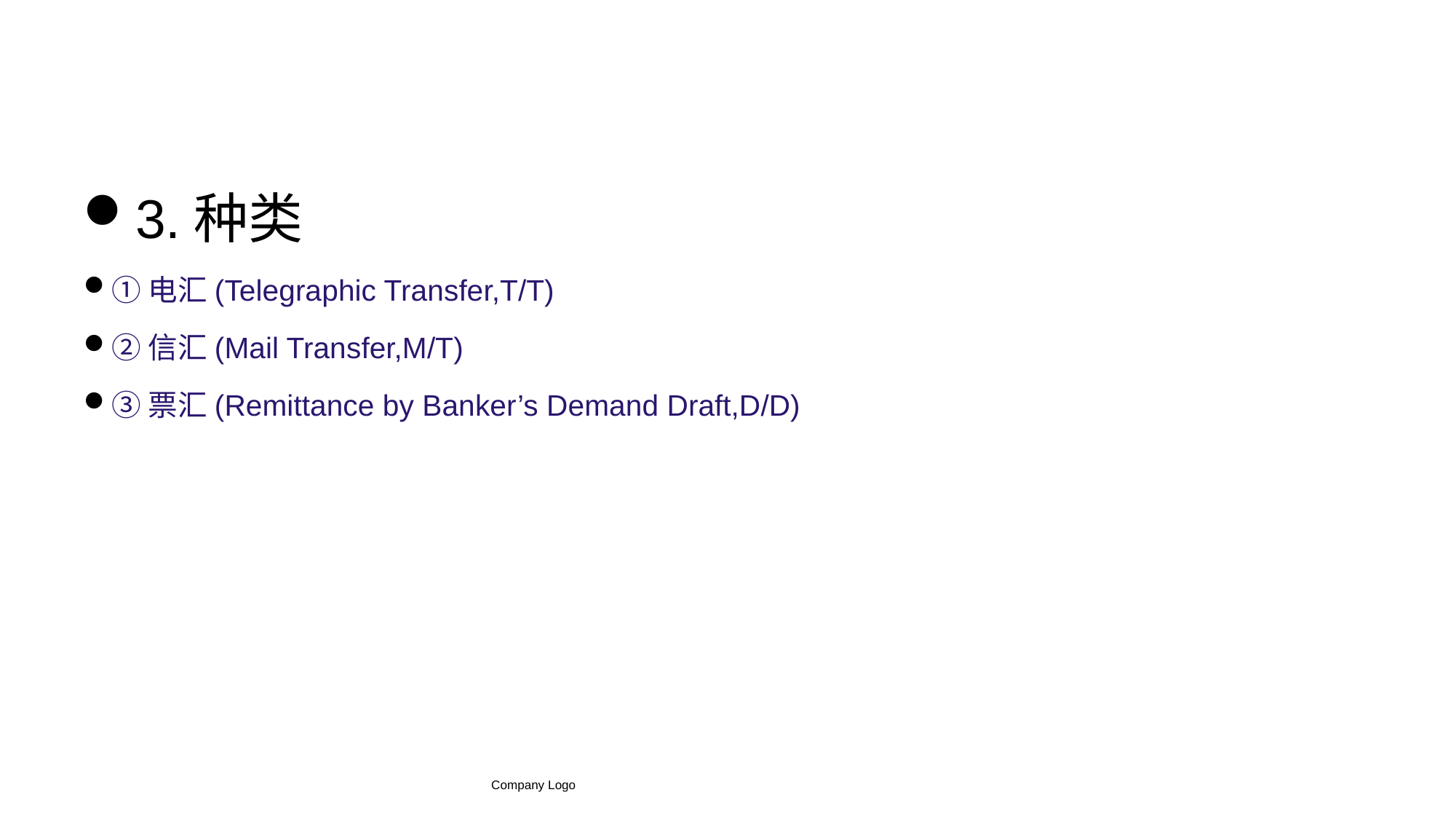

3.种类
①电汇(Telegraphic Transfer,T/T)
②信汇(Mail Transfer,M/T)
③票汇(Remittance by Banker’s Demand Draft,D/D)
Company Logo